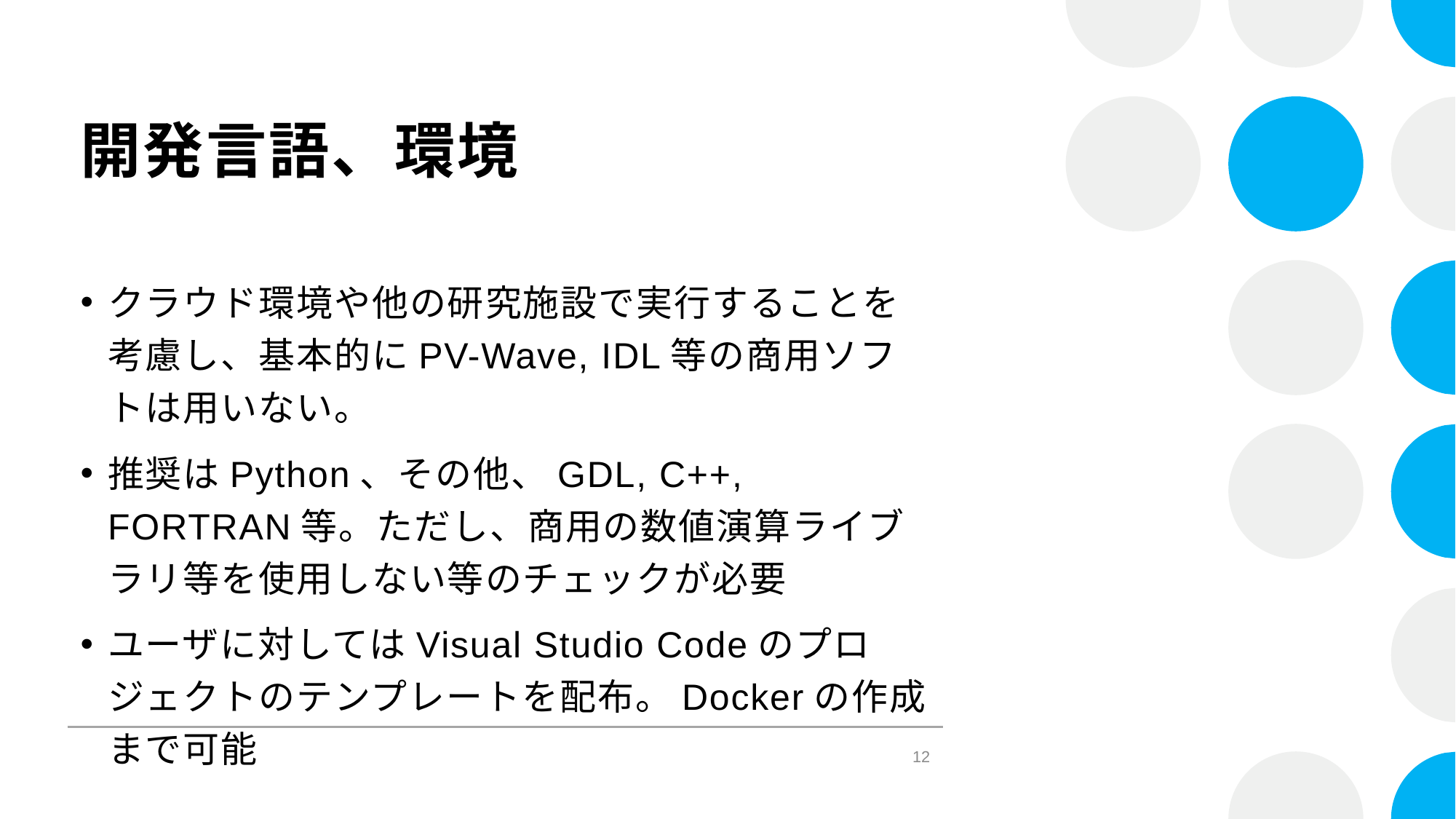

# 開発言語、環境
クラウド環境や他の研究施設で実行することを考慮し、基本的にPV-Wave, IDL等の商用ソフトは用いない。
推奨はPython、その他、GDL, C++, FORTRAN等。ただし、商用の数値演算ライブラリ等を使用しない等のチェックが必要
ユーザに対してはVisual Studio Codeのプロジェクトのテンプレートを配布。Dockerの作成まで可能

12